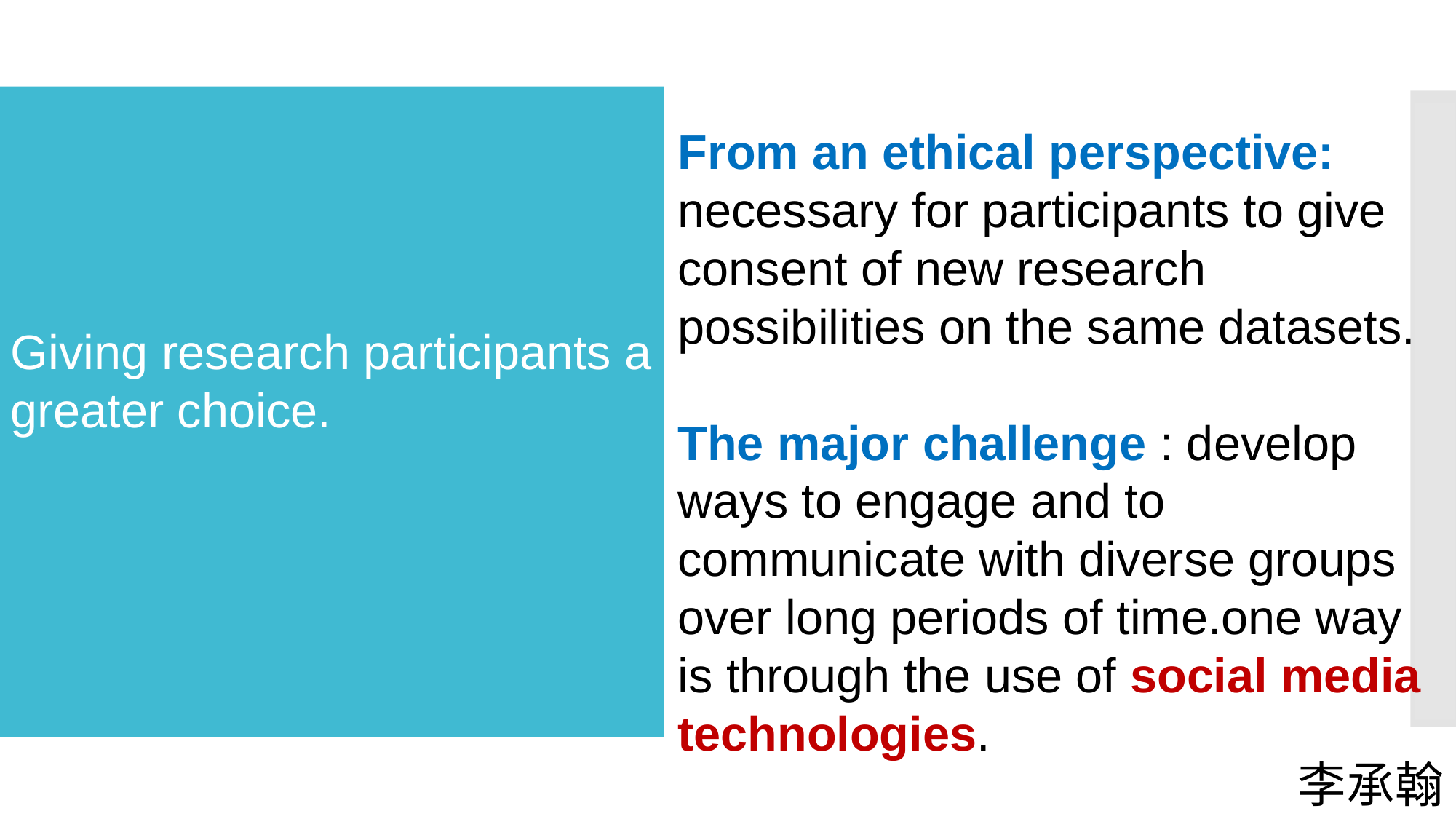

From an ethical perspective: necessary for participants to give consent of new research possibilities on the same datasets.

The major challenge : develop ways to engage and to communicate with diverse groups over long periods of time.one way  is through the use of social media technologies.

#
Giving research participants a greater choice.
李承翰